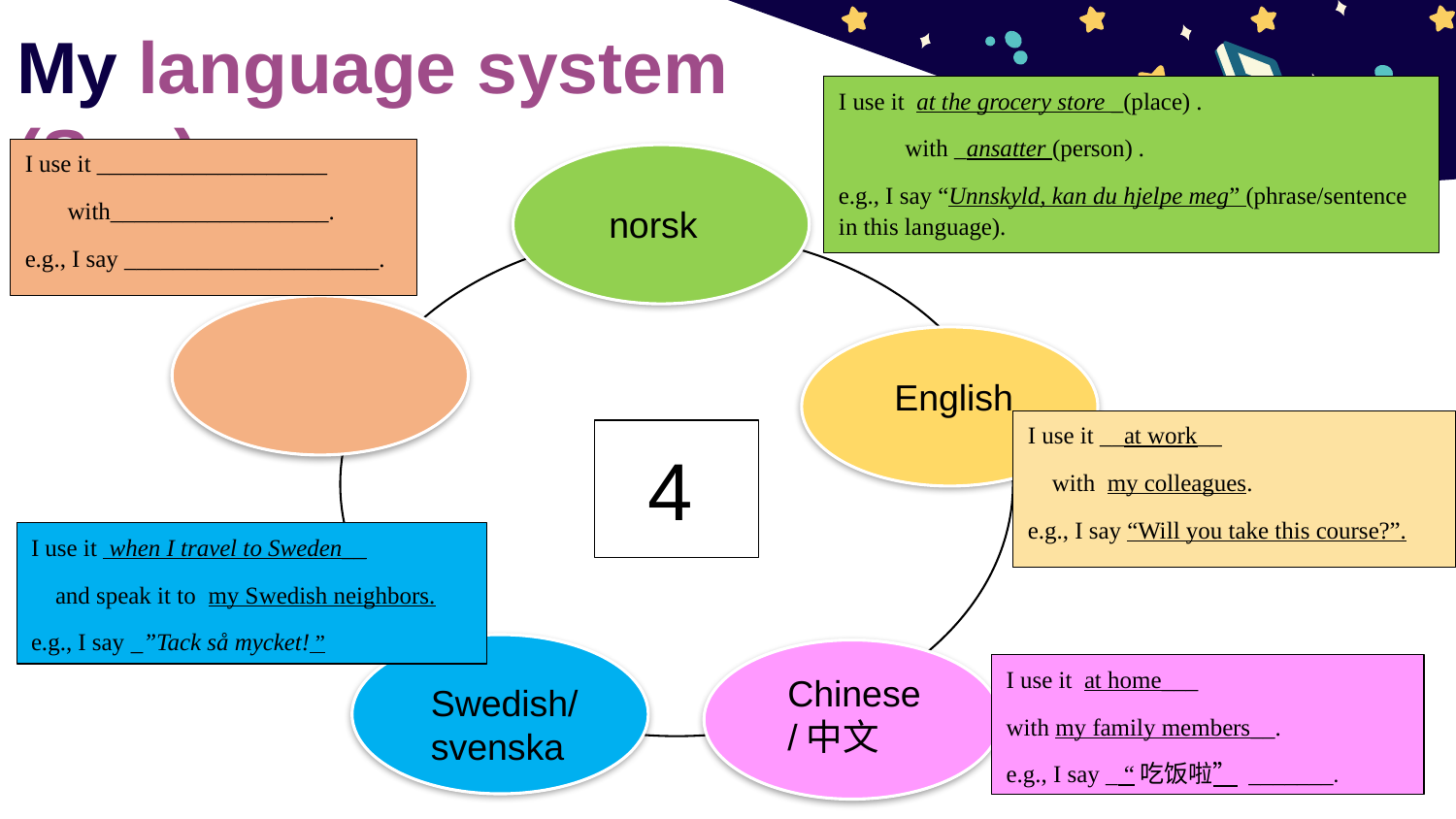

# My language system (Sue)
I use it  at the grocery store _(place) .
           with _ansatter (person) .
e.g., I say “Unnskyld, kan du hjelpe meg” (phrase/sentence in this language).

I use it ___________________
       with__________________.
e.g., I say _____________________.
norsk
English
I use it __at work__
    with  my colleagues.
e.g., I say “Will you take this course?”.

4
I use it  when I travel to Sweden__
    and speak it to  my Swedish neighbors.
e.g., I say _”Tack så mycket! ”
I use it  at home___
with my family members__.
e.g., I say _ “吃饭啦” _______.

Chinese/中文
Swedish/
svenska